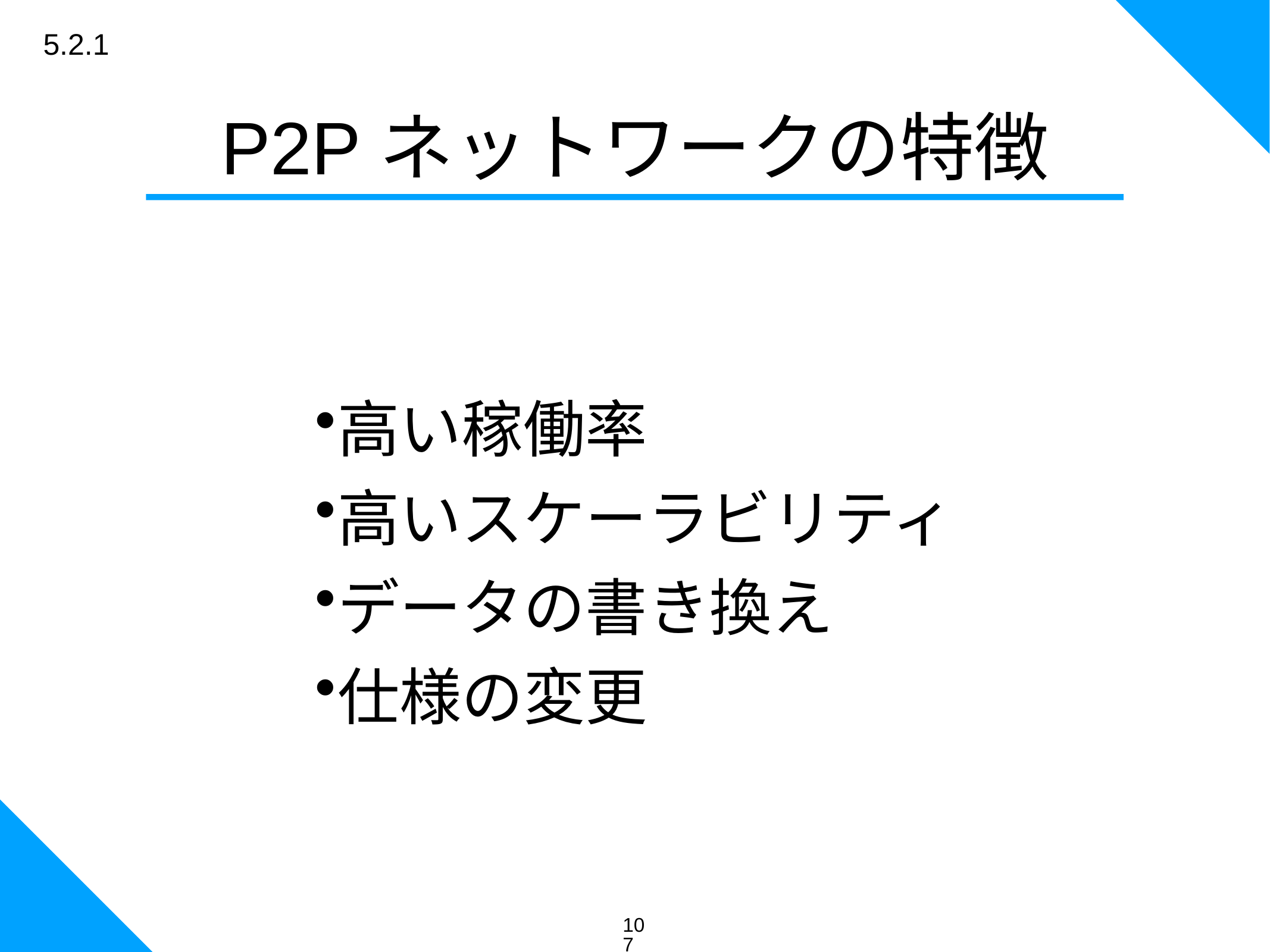

5.2.1
P2Pネットワークの特徴
高い稼働率
高いスケーラビリティ
データの書き換え
仕様の変更
107